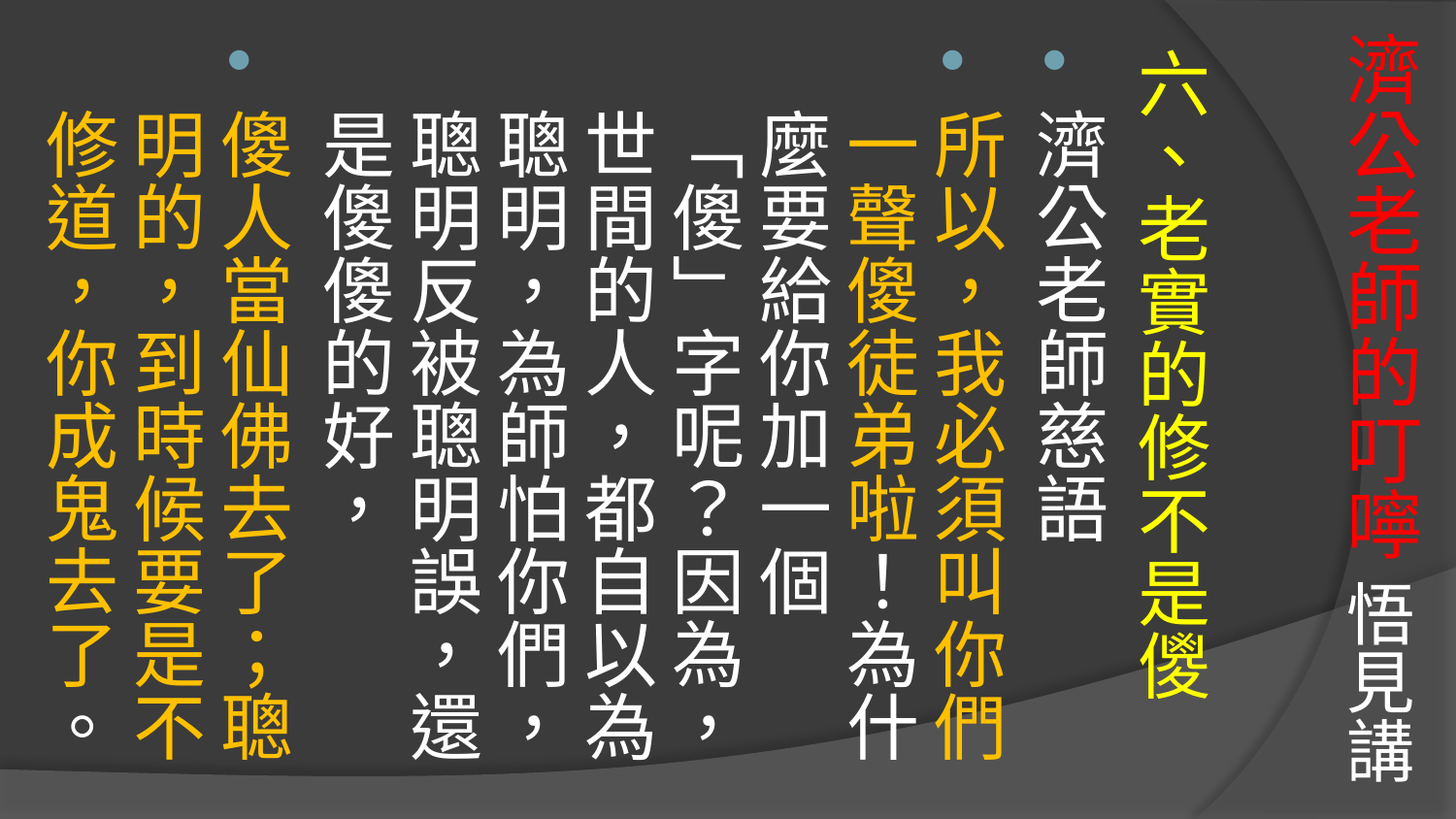

# 濟公老師的叮嚀 悟見講
六、老實的修不是儍
濟公老師慈語
所以，我必須叫你們一聲傻徒弟啦！為什麼要給你加一個「傻」字呢？因為，世間的人，都自以為聰明，為師怕你們，聰明反被聰明誤，還是傻傻的好，
傻人當仙佛去了；聰明的，到時候要是不修道，你成鬼去了。